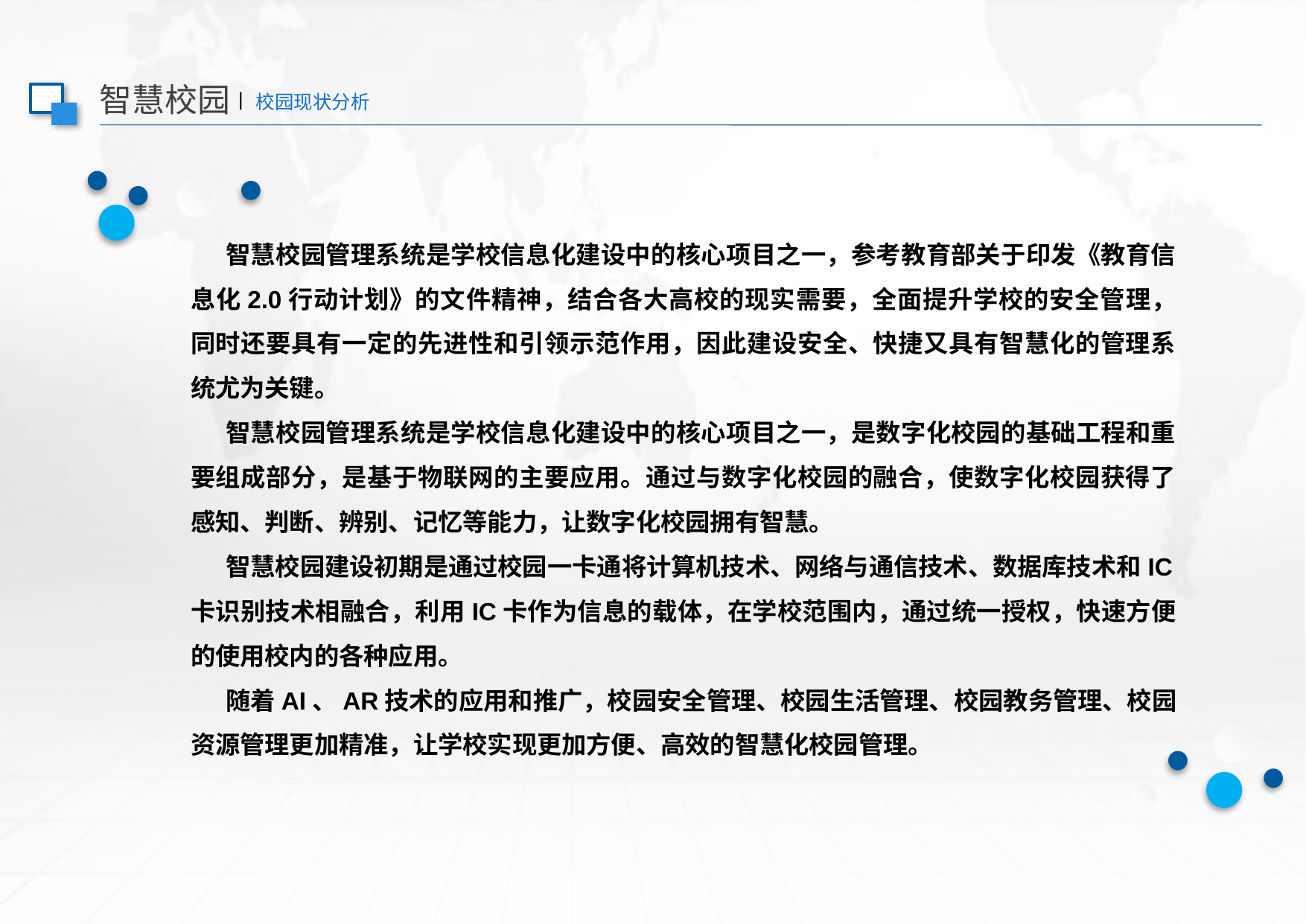

智慧校园| 校园现状分析

智慧校园管理系统是学校信息化建设中的核心项目之一，参考教育部关于印发《教育信息化2.0行动计划》的文件精神，结合各大高校的现实需要，全面提升学校的安全管理，同时还要具有一定的先进性和引领示范作用，因此建设安全、快捷又具有智慧化的管理系统尤为关键。
智慧校园管理系统是学校信息化建设中的核心项目之一，是数字化校园的基础工程和重要组成部分，是基于物联网的主要应用。通过与数字化校园的融合，使数字化校园获得了感知、判断、辨别、记忆等能力，让数字化校园拥有智慧。
智慧校园建设初期是通过校园一卡通将计算机技术、网络与通信技术、数据库技术和IC卡识别技术相融合，利用IC卡作为信息的载体，在学校范围内，通过统一授权，快速方便的使用校内的各种应用。
随着AI、AR技术的应用和推广，校园安全管理、校园生活管理、校园教务管理、校园资源管理更加精准，让学校实现更加方便、高效的智慧化校园管理。